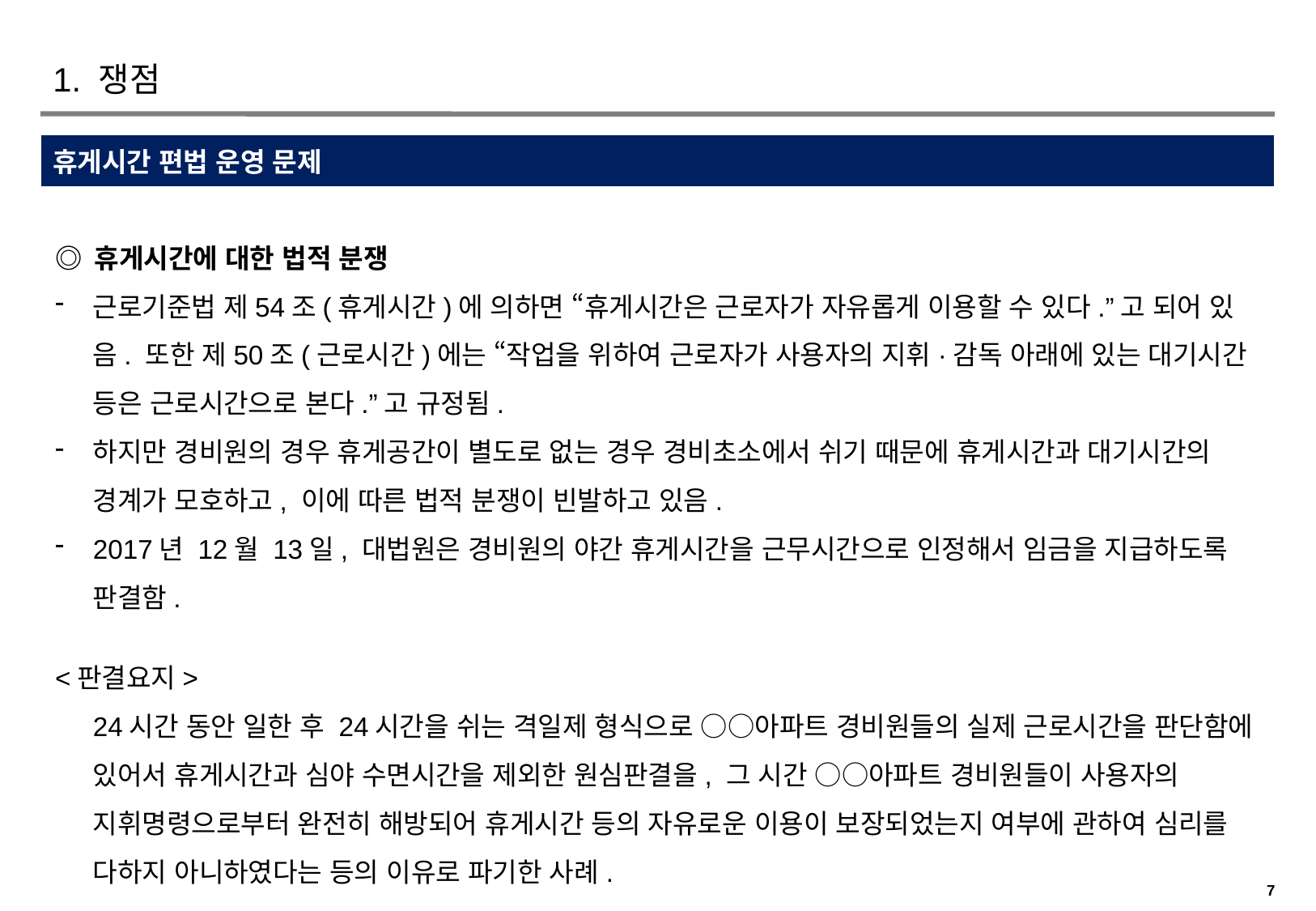

# 1. 쟁점
휴게시간 편법 운영 문제

◎ 휴게시간에 대한 법적 분쟁
근로기준법 제54조(휴게시간)에 의하면 “휴게시간은 근로자가 자유롭게 이용할 수 있다.”고 되어 있음. 또한 제50조(근로시간)에는 “작업을 위하여 근로자가 사용자의 지휘·감독 아래에 있는 대기시간 등은 근로시간으로 본다.”고 규정됨.
하지만 경비원의 경우 휴게공간이 별도로 없는 경우 경비초소에서 쉬기 때문에 휴게시간과 대기시간의 경계가 모호하고, 이에 따른 법적 분쟁이 빈발하고 있음.
2017년 12월 13일, 대법원은 경비원의 야간 휴게시간을 근무시간으로 인정해서 임금을 지급하도록 판결함.

<판결요지>
	24시간 동안 일한 후 24시간을 쉬는 격일제 형식으로 ○○아파트 경비원들의 실제 근로시간을 판단함에 있어서 휴게시간과 심야 수면시간을 제외한 원심판결을, 그 시간 ○○아파트 경비원들이 사용자의 지휘명령으로부터 완전히 해방되어 휴게시간 등의 자유로운 이용이 보장되었는지 여부에 관하여 심리를 다하지 아니하였다는 등의 이유로 파기한 사례.